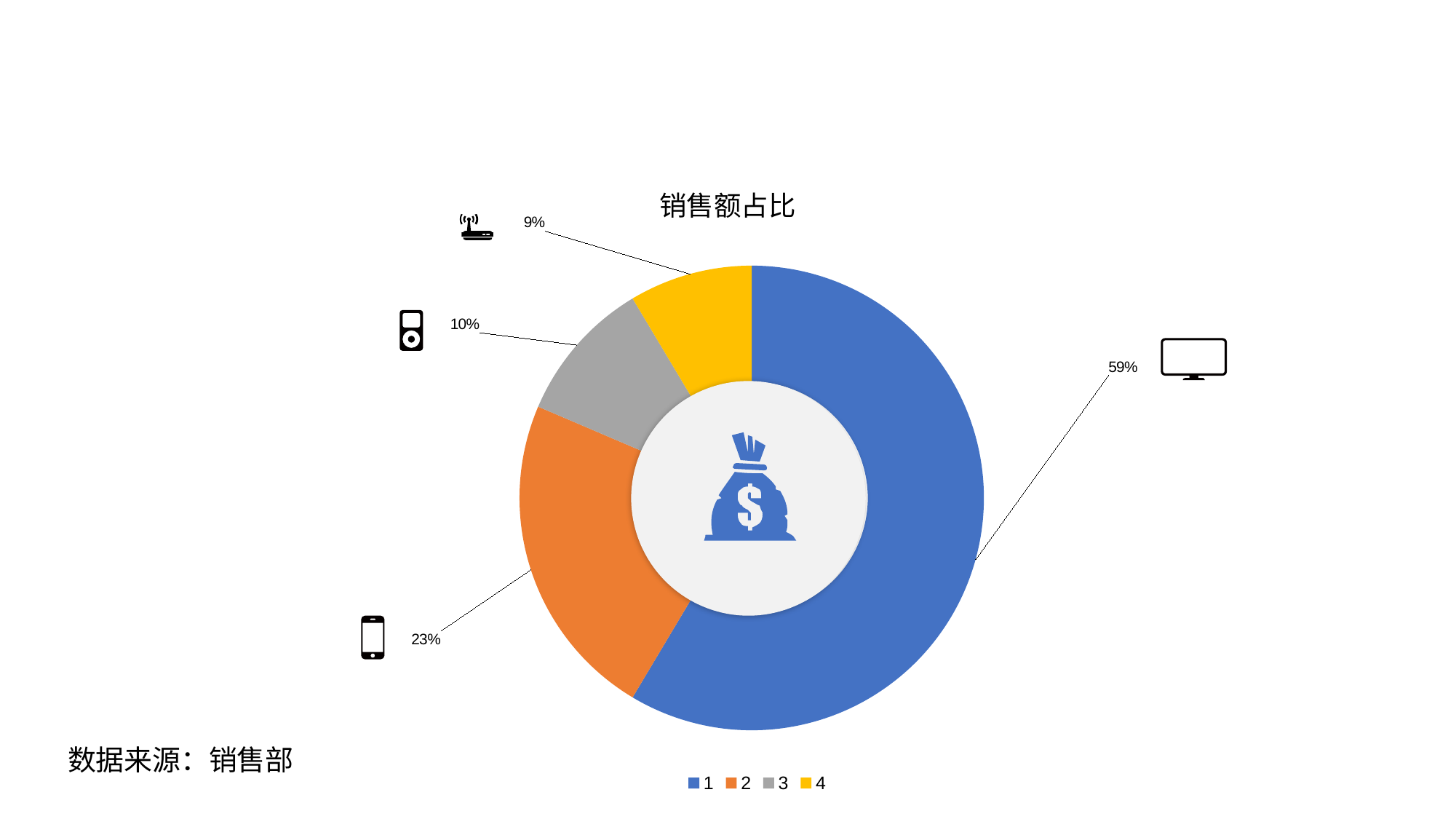

### Chart: 销售额占比

| Category |  |
|---|---|

数据来源：销售部